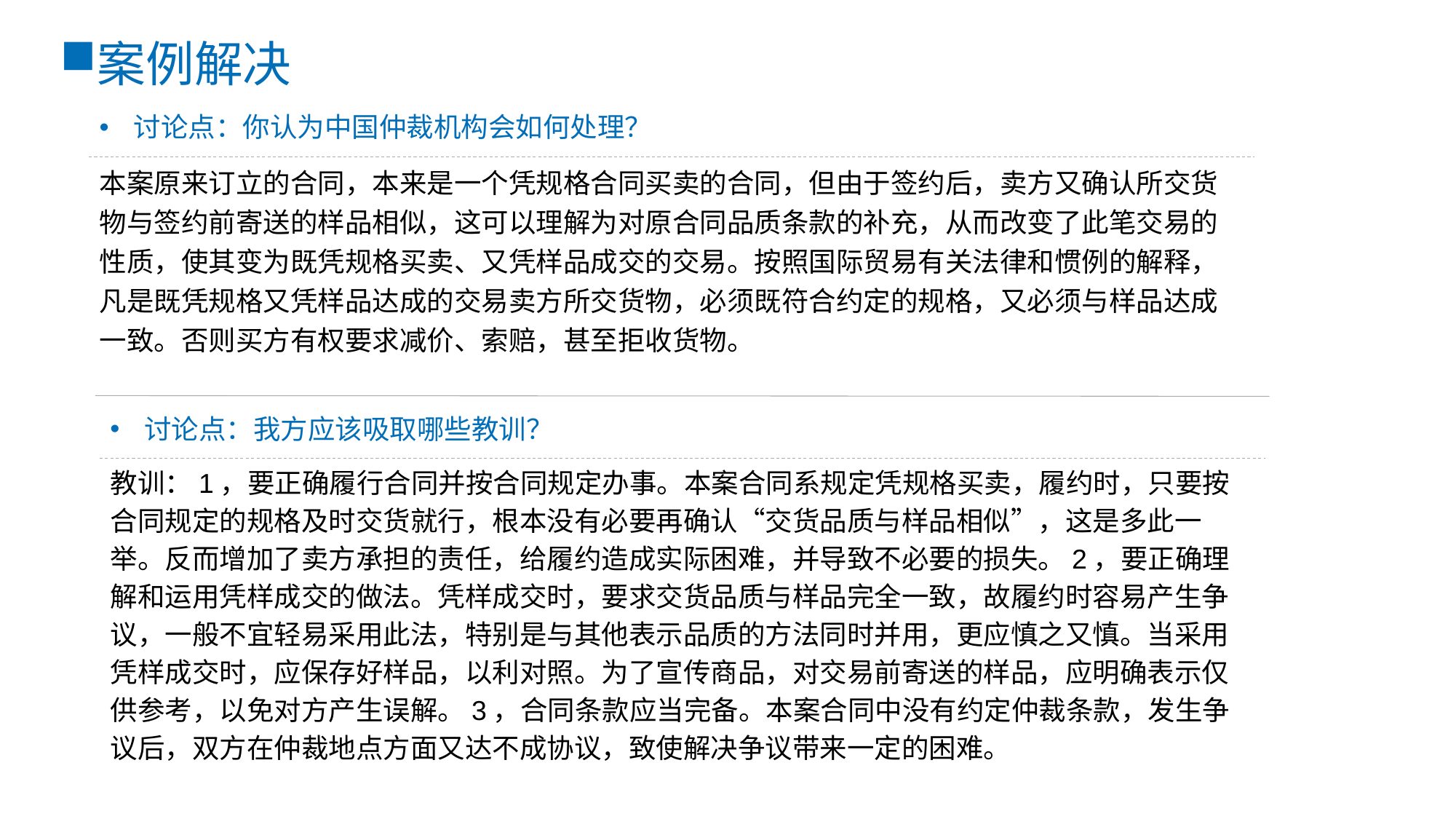

案例解决
讨论点：你认为中国仲裁机构会如何处理？
本案原来订立的合同，本来是一个凭规格合同买卖的合同，但由于签约后，卖方又确认所交货物与签约前寄送的样品相似，这可以理解为对原合同品质条款的补充，从而改变了此笔交易的性质，使其变为既凭规格买卖、又凭样品成交的交易。按照国际贸易有关法律和惯例的解释，凡是既凭规格又凭样品达成的交易卖方所交货物，必须既符合约定的规格，又必须与样品达成一致。否则买方有权要求减价、索赔，甚至拒收货物。
讨论点：我方应该吸取哪些教训？
教训：1，要正确履行合同并按合同规定办事。本案合同系规定凭规格买卖，履约时，只要按合同规定的规格及时交货就行，根本没有必要再确认“交货品质与样品相似”，这是多此一举。反而增加了卖方承担的责任，给履约造成实际困难，并导致不必要的损失。2，要正确理解和运用凭样成交的做法。凭样成交时，要求交货品质与样品完全一致，故履约时容易产生争议，一般不宜轻易采用此法，特别是与其他表示品质的方法同时并用，更应慎之又慎。当采用凭样成交时，应保存好样品，以利对照。为了宣传商品，对交易前寄送的样品，应明确表示仅供参考，以免对方产生误解。3，合同条款应当完备。本案合同中没有约定仲裁条款，发生争议后，双方在仲裁地点方面又达不成协议，致使解决争议带来一定的困难。